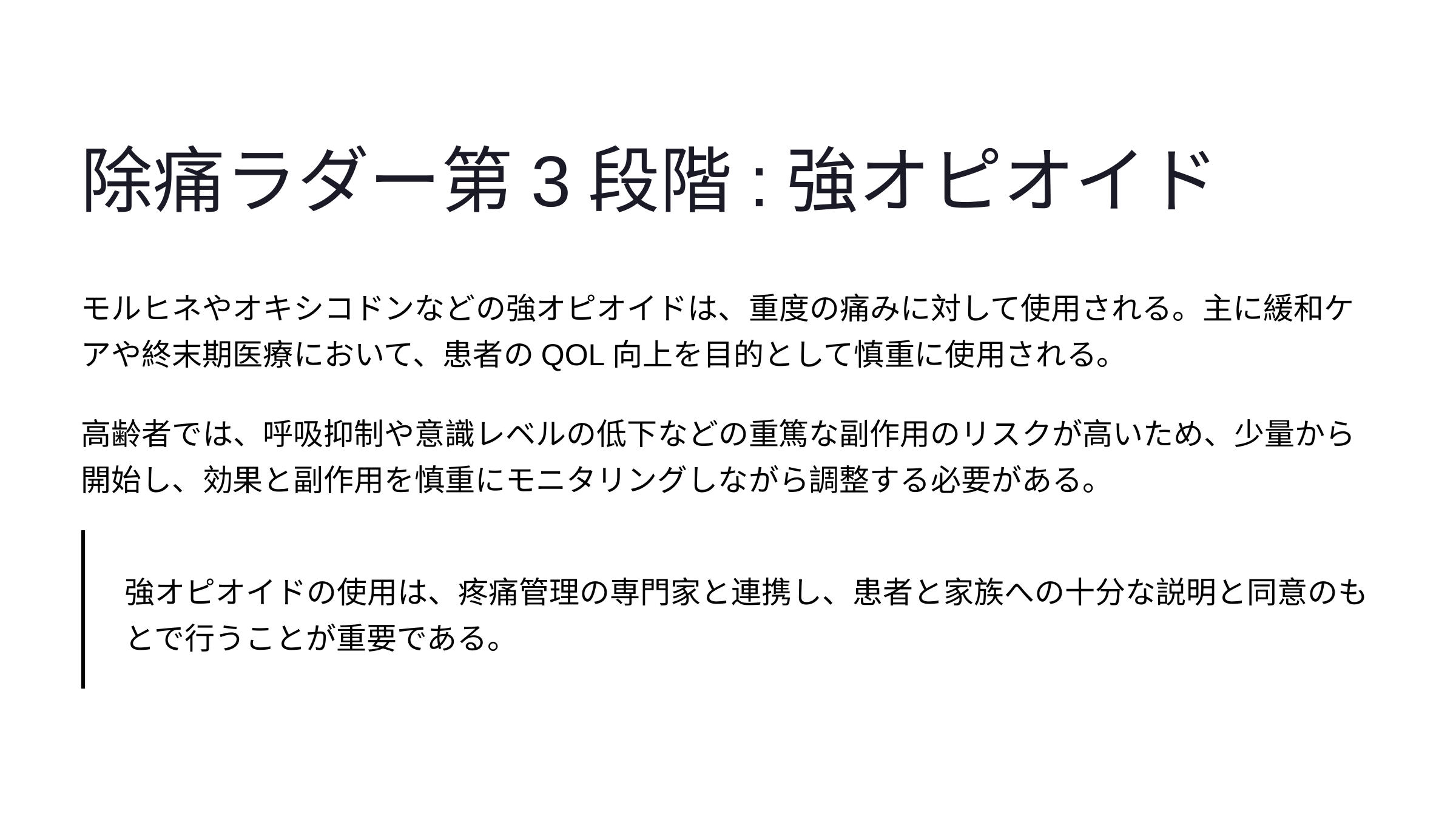

除痛ラダー第3段階:強オピオイド
モルヒネやオキシコドンなどの強オピオイドは、重度の痛みに対して使用される。主に緩和ケアや終末期医療において、患者のQOL向上を目的として慎重に使用される。
高齢者では、呼吸抑制や意識レベルの低下などの重篤な副作用のリスクが高いため、少量から開始し、効果と副作用を慎重にモニタリングしながら調整する必要がある。

強オピオイドの使用は、疼痛管理の専門家と連携し、患者と家族への十分な説明と同意のもとで行うことが重要である。